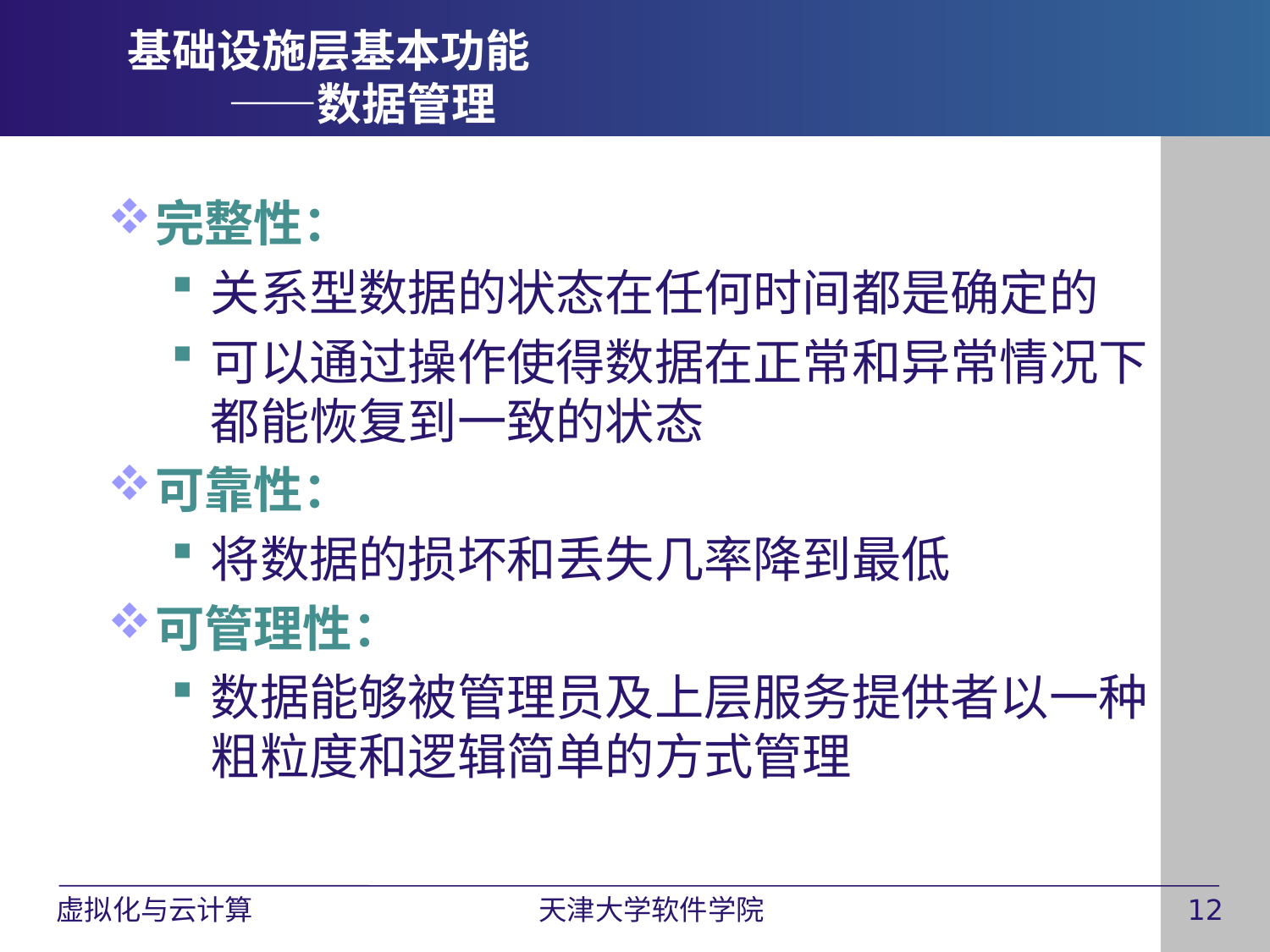

# 基础设施层基本功能 ——数据管理
完整性：
关系型数据的状态在任何时间都是确定的
可以通过操作使得数据在正常和异常情况下都能恢复到一致的状态
可靠性：
将数据的损坏和丢失几率降到最低
可管理性：
数据能够被管理员及上层服务提供者以一种粗粒度和逻辑简单的方式管理